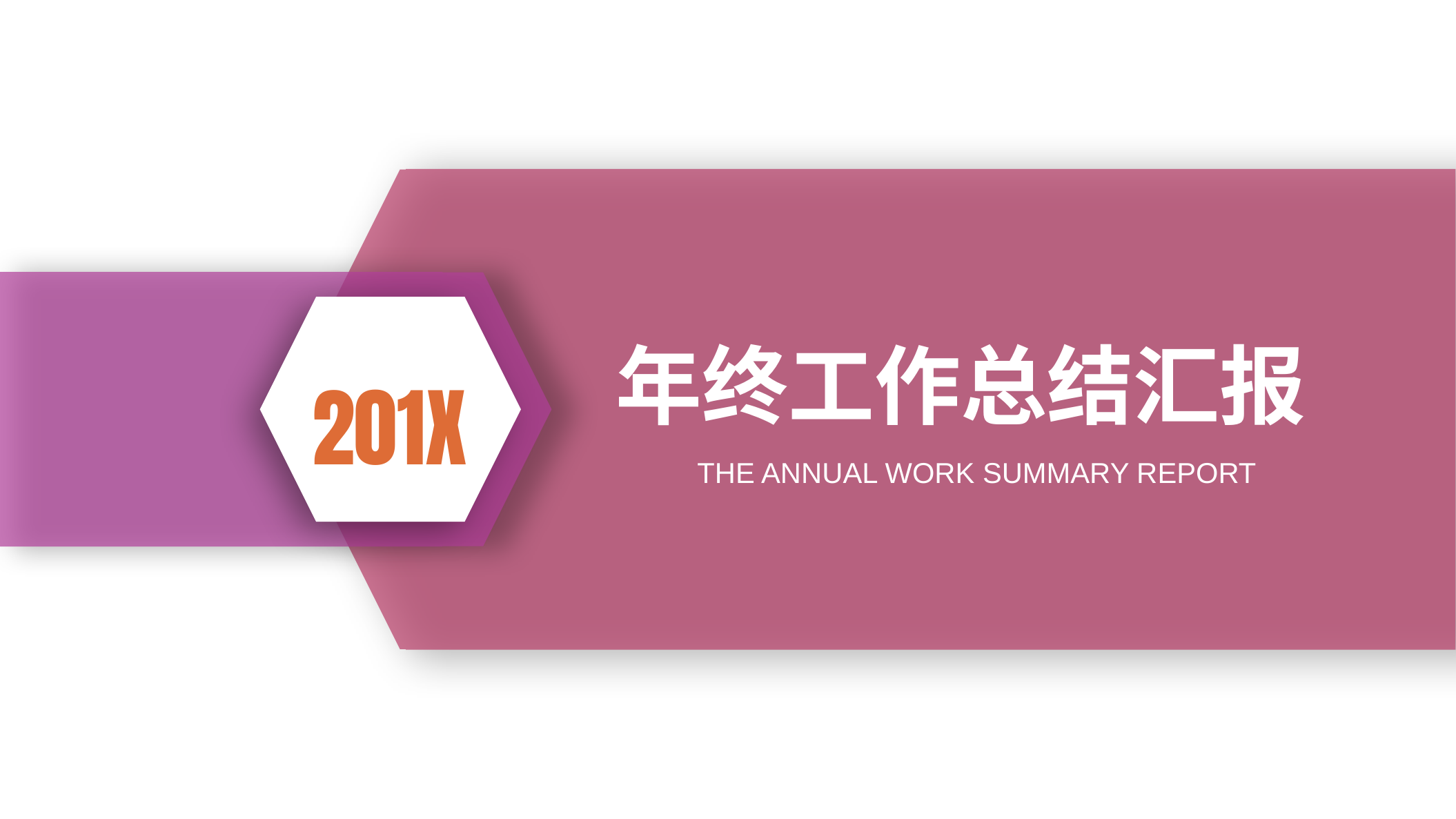

年终工作总结汇报

201X
The annual work summary report